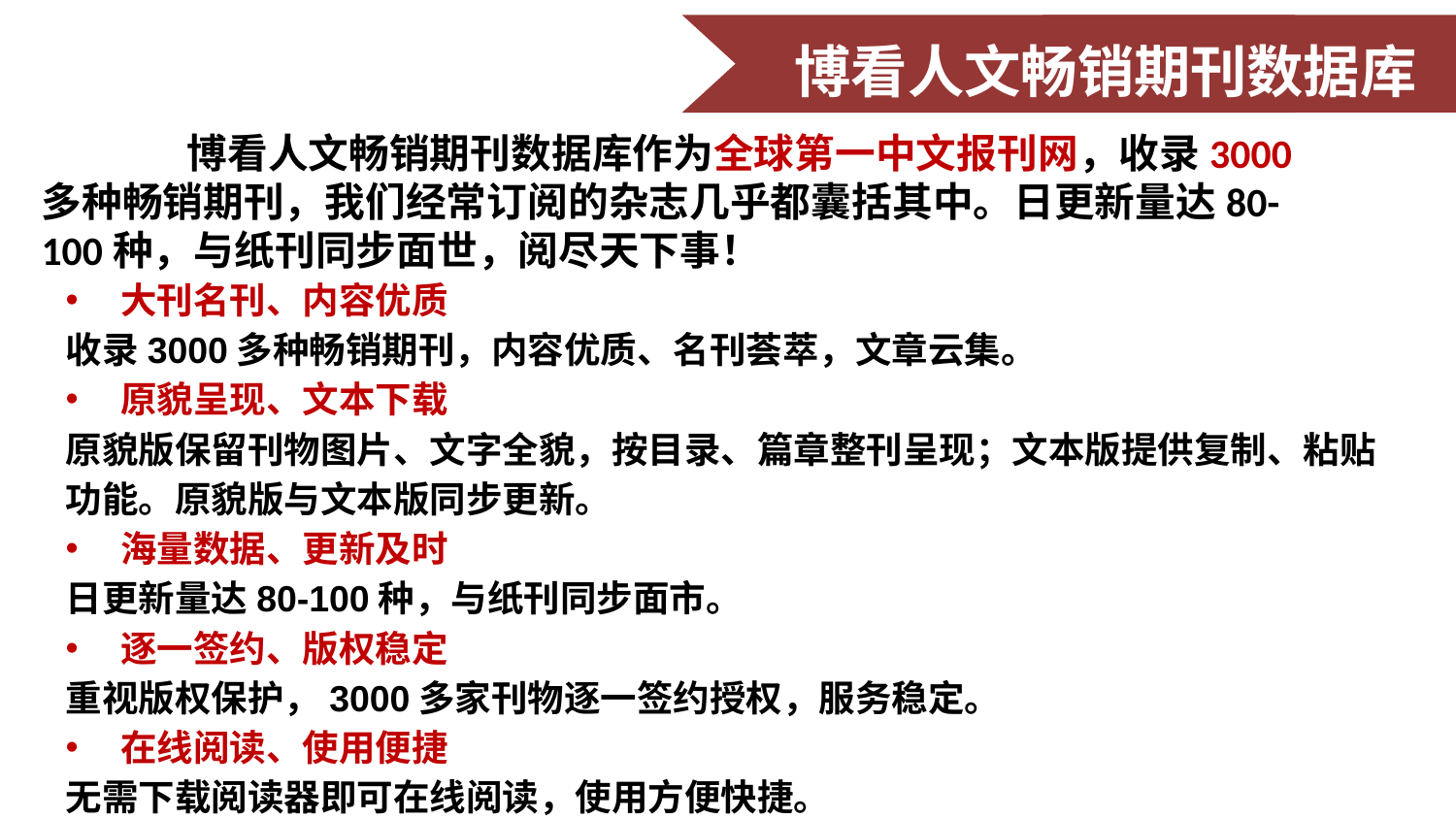

博看人文畅销期刊数据库

	博看人文畅销期刊数据库作为全球第一中文报刊网，收录3000多种畅销期刊，我们经常订阅的杂志几乎都囊括其中。日更新量达80-100种，与纸刊同步面世，阅尽天下事！
大刊名刊、内容优质
收录3000多种畅销期刊，内容优质、名刊荟萃，文章云集。
原貌呈现、文本下载
原貌版保留刊物图片、文字全貌，按目录、篇章整刊呈现；文本版提供复制、粘贴功能。原貌版与文本版同步更新。
海量数据、更新及时
日更新量达80-100种，与纸刊同步面市。
逐一签约、版权稳定
重视版权保护，3000多家刊物逐一签约授权，服务稳定。
在线阅读、使用便捷
无需下载阅读器即可在线阅读，使用方便快捷。